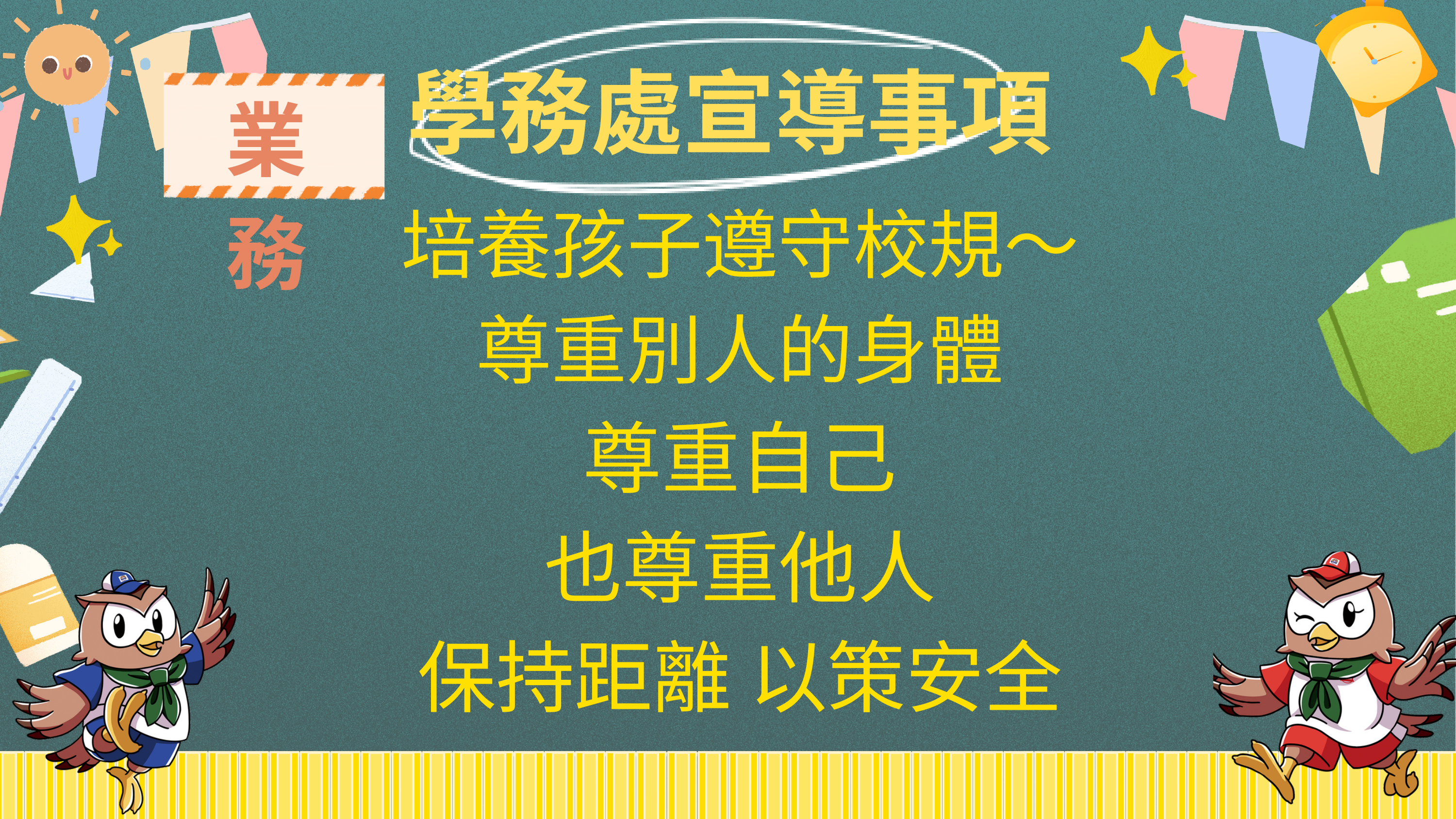

業務
 學務處宣導事項

培養孩子遵守校規～
尊重別人的身體
尊重自己
也尊重他人
保持距離 以策安全